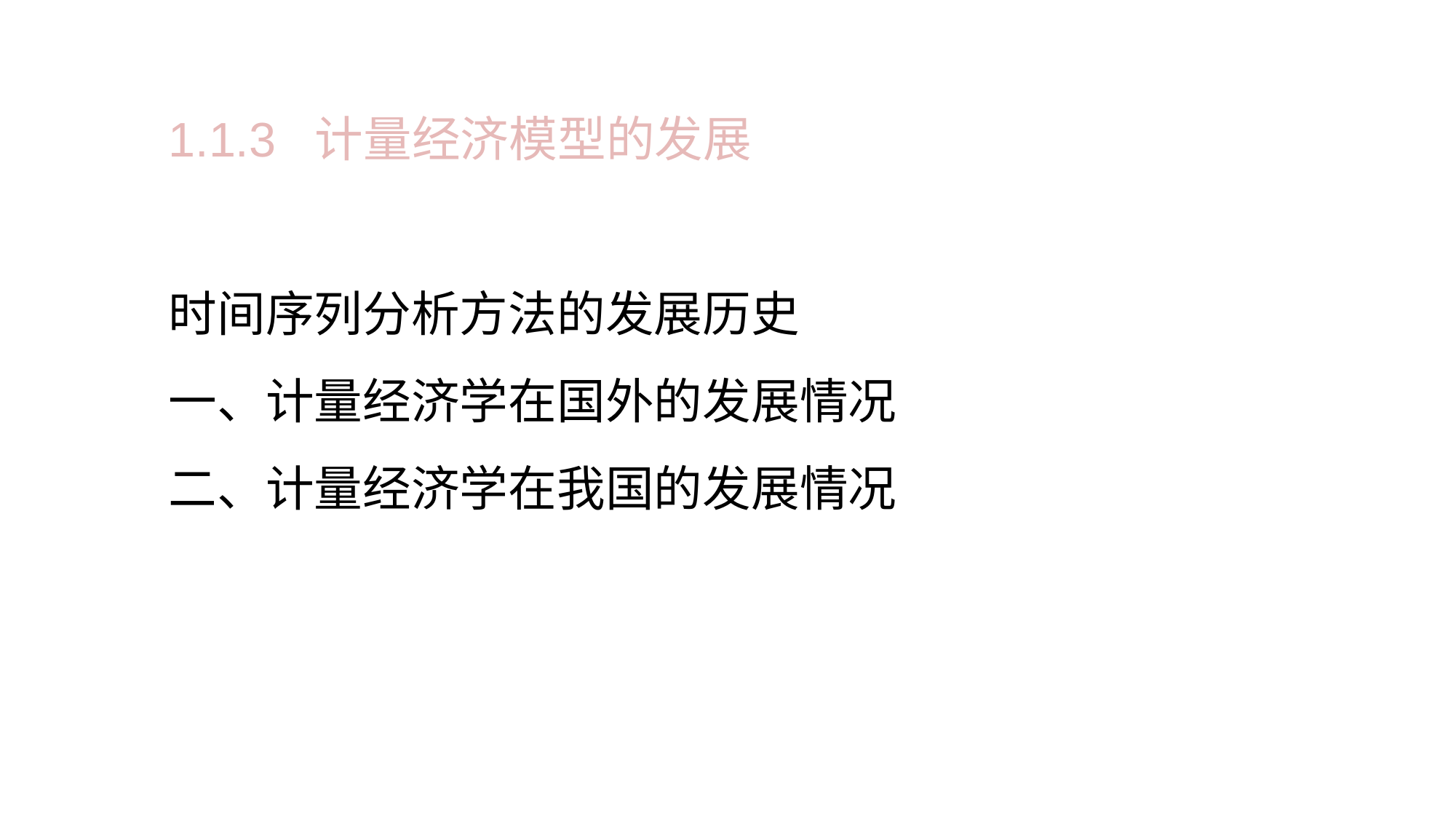

1.1.3  计量经济模型的发展

时间序列分析方法的发展历史
一、计量经济学在国外的发展情况
二、计量经济学在我国的发展情况